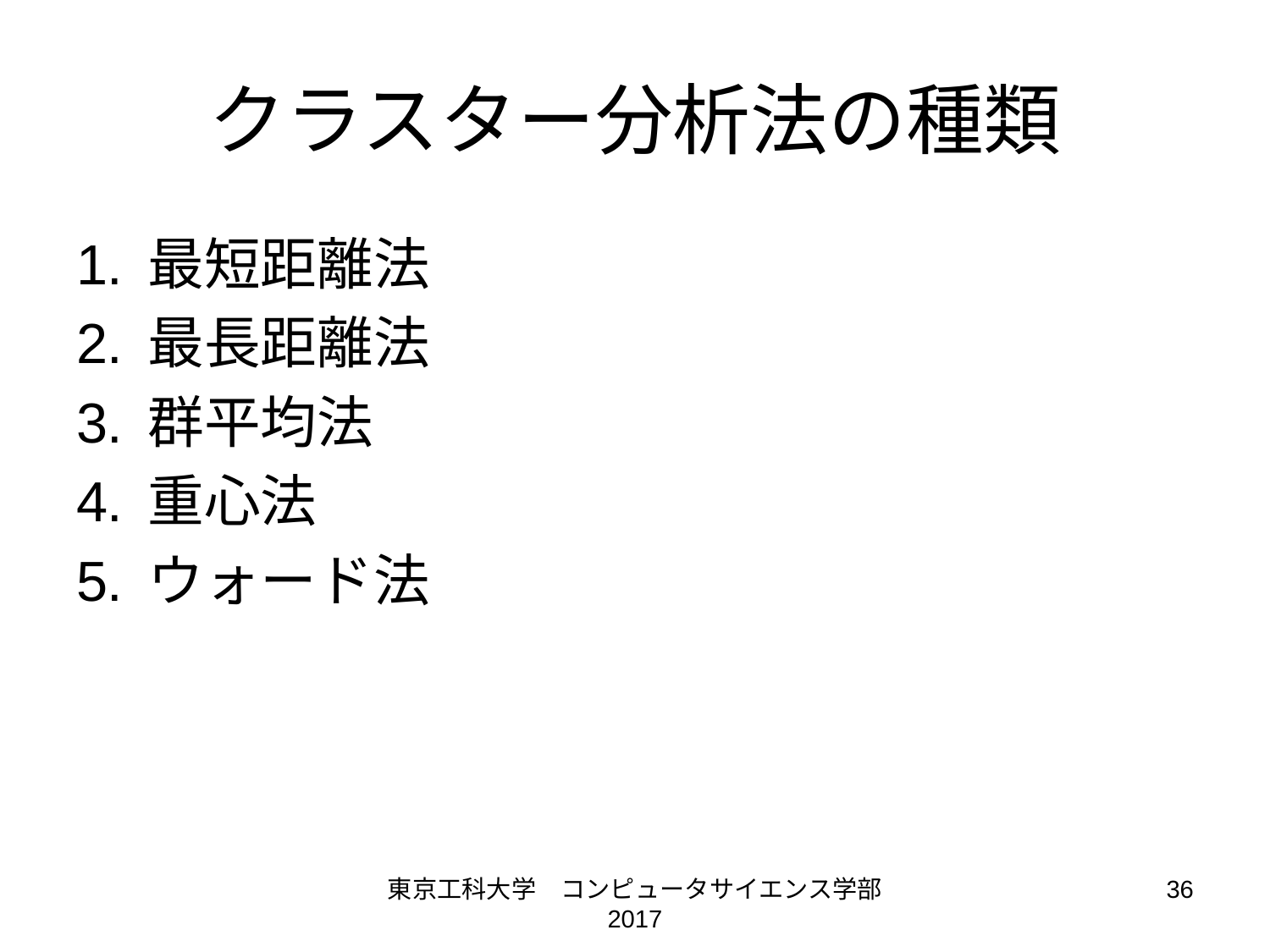

# クラスター分析法の種類
最短距離法
最長距離法
群平均法
重心法
ウォード法
東京工科大学　コンピュータサイエンス学部 2017
36